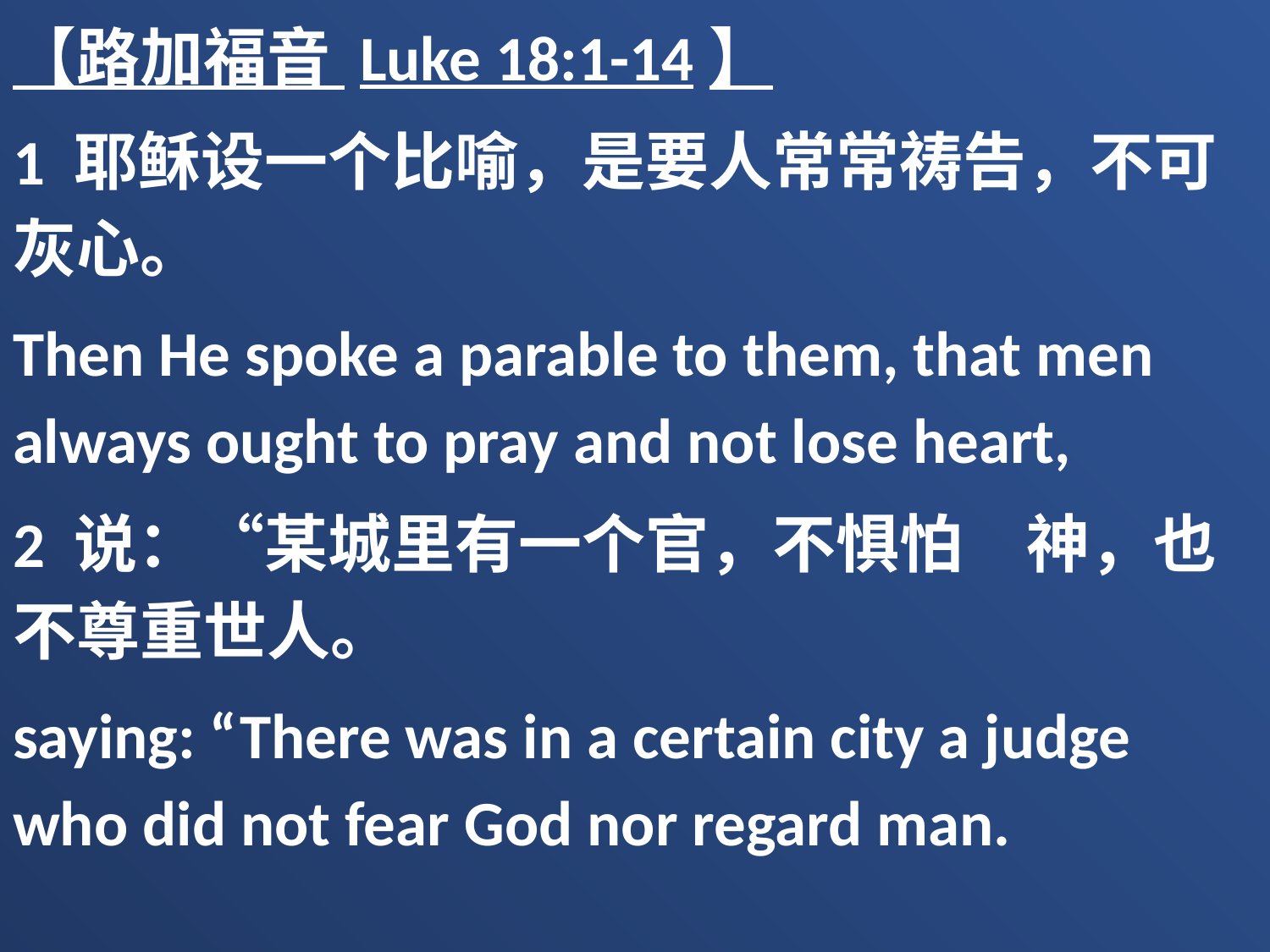

【路加福音 Luke 18:1-14】
1 耶稣设一个比喻，是要人常常祷告，不可灰心。
Then He spoke a parable to them, that men always ought to pray and not lose heart,
2 说：“某城里有一个官，不惧怕　神，也不尊重世人。
saying: “There was in a certain city a judge who did not fear God nor regard man.